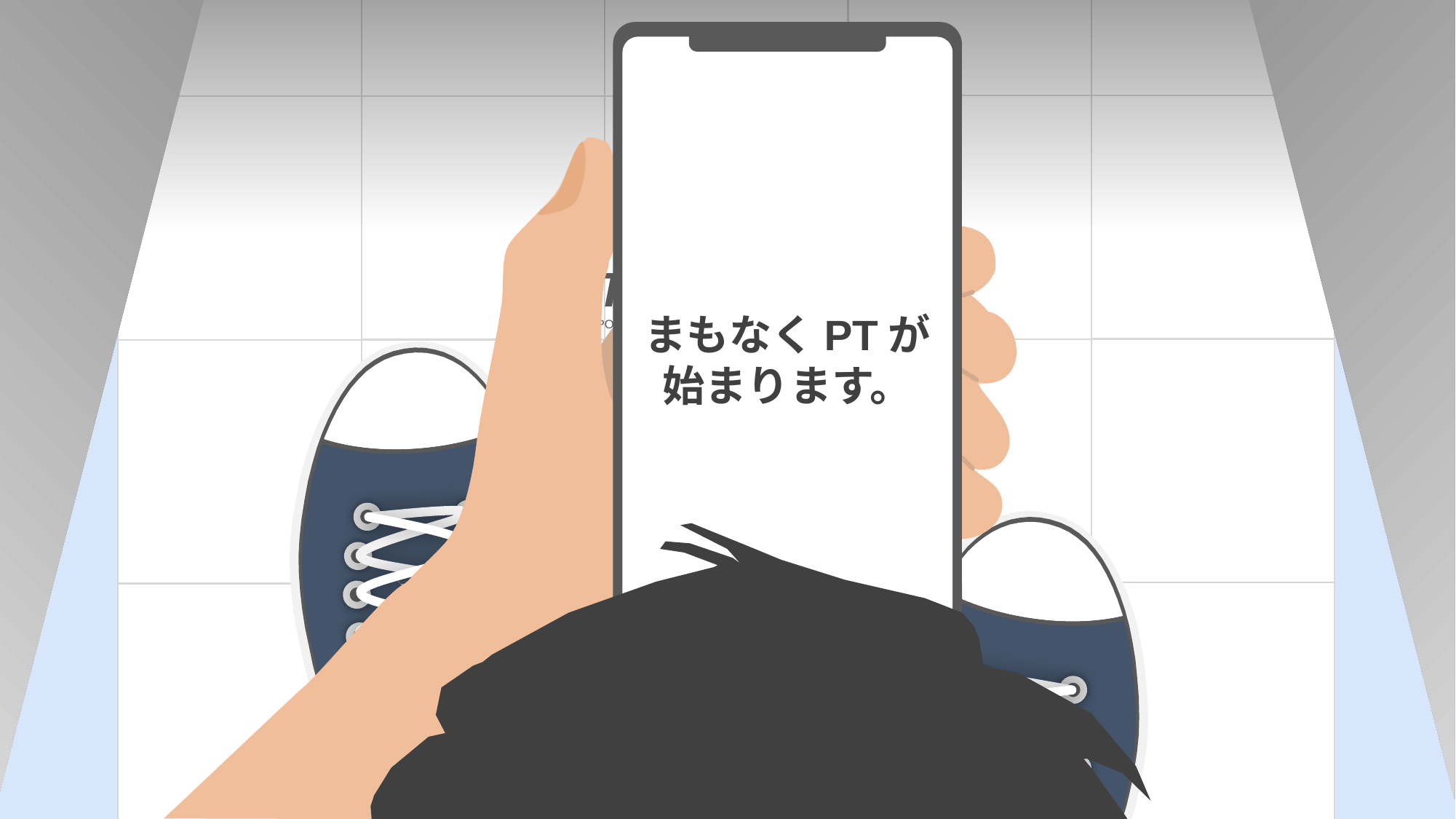

まもなくPTが始まります。

PPTテンプレート
PAPOZIPと一緒にpptを作る楽しさを感じてください